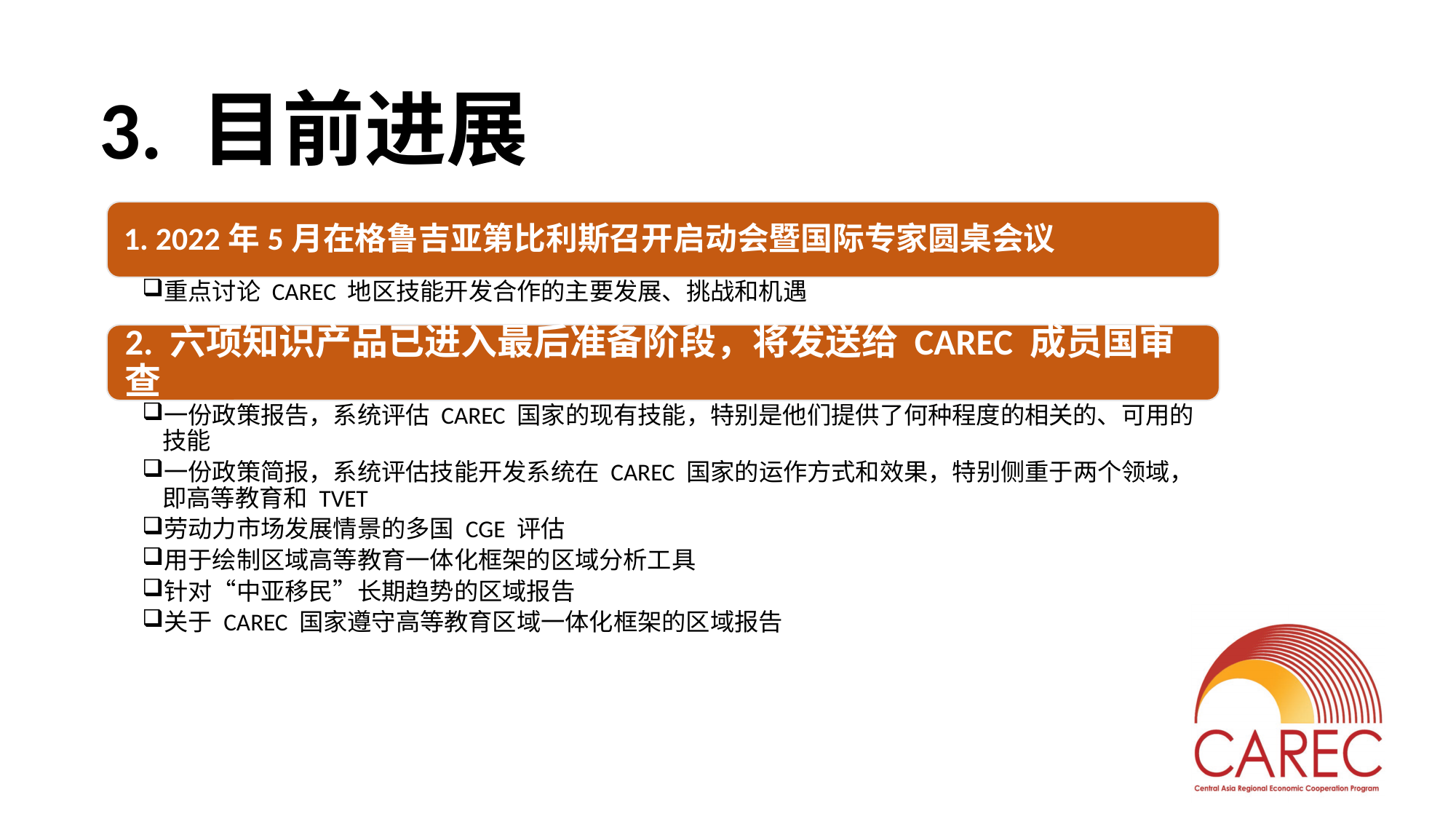

# 3. 目前进展
1. 2022年5月在格鲁吉亚第比利斯召开启动会暨国际专家圆桌会议
重点讨论 CAREC 地区技能开发合作的主要发展、挑战和机遇
2. 六项知识产品已进入最后准备阶段，将发送给 CAREC 成员国审查
一份政策报告，系统评估 CAREC 国家的现有技能，特别是他们提供了何种程度的相关的、可用的技能
一份政策简报，系统评估技能开发系统在 CAREC 国家的运作方式和效果，特别侧重于两个领域，即高等教育和 TVET
劳动力市场发展情景的多国 CGE 评估
用于绘制区域高等教育一体化框架的区域分析工具
针对“中亚移民”长期趋势的区域报告
关于 CAREC 国家遵守高等教育区域一体化框架的区域报告